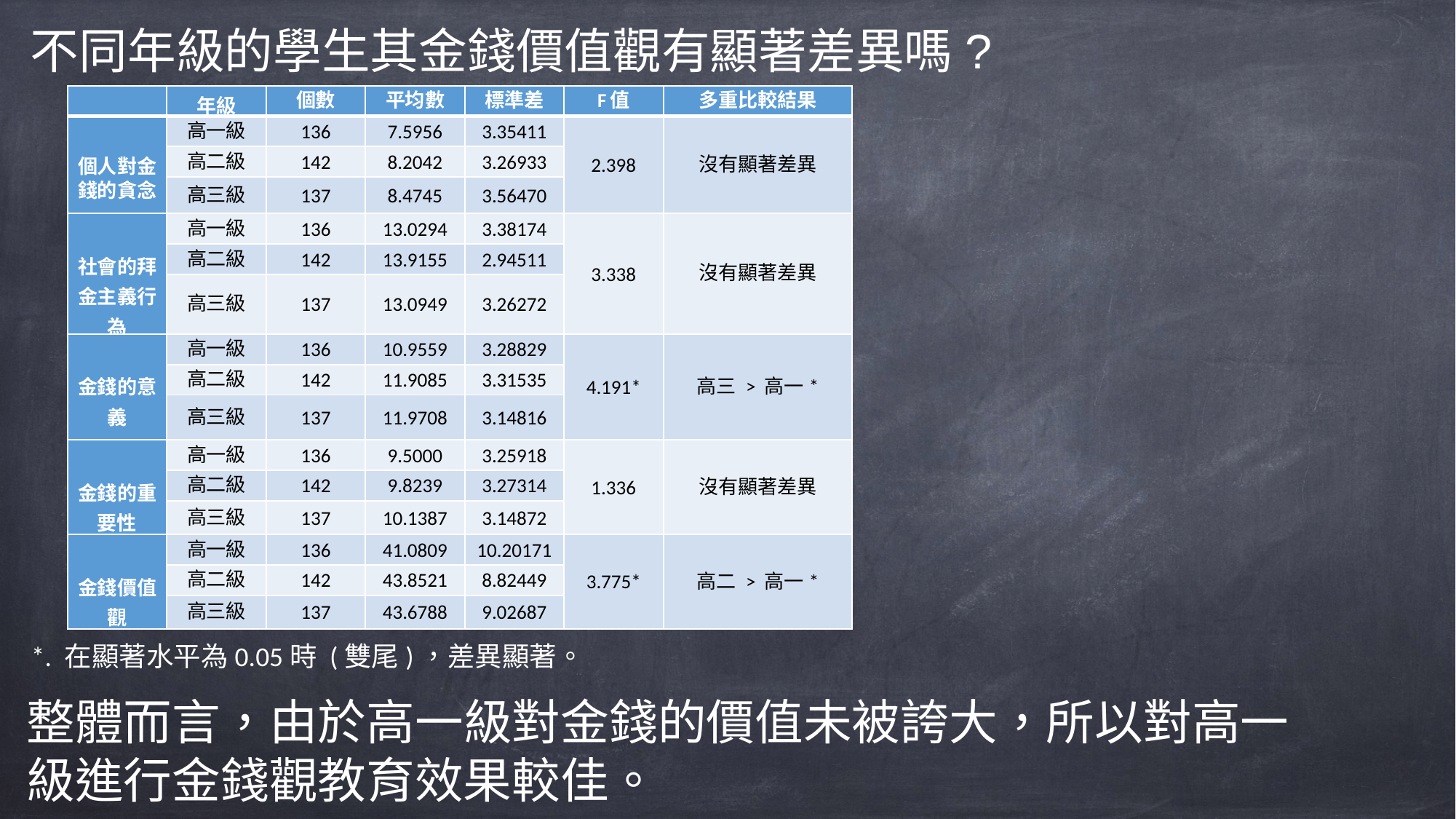

不同年級的學生其金錢價值觀有顯著差異嗎?
|  | 年級 | 個數 | 平均數 | 標準差 | F值 | 多重比較結果 |
| --- | --- | --- | --- | --- | --- | --- |
| 個人對金錢的貪念 | 高一級 | 136 | 7.5956 | 3.35411 | 2.398 | 沒有顯著差異 |
|  | 高二級 | 142 | 8.2042 | 3.26933 |  |  |
|  | 高三級 | 137 | 8.4745 | 3.56470 |  |  |
| 社會的拜金主義行為 | 高一級 | 136 | 13.0294 | 3.38174 | 3.338 | 沒有顯著差異 |
|  | 高二級 | 142 | 13.9155 | 2.94511 |  |  |
|  | 高三級 | 137 | 13.0949 | 3.26272 |  |  |
| 金錢的意義 | 高一級 | 136 | 10.9559 | 3.28829 | 4.191\* | 高三 > 高一\* |
|  | 高二級 | 142 | 11.9085 | 3.31535 |  |  |
|  | 高三級 | 137 | 11.9708 | 3.14816 |  |  |
| 金錢的重要性 | 高一級 | 136 | 9.5000 | 3.25918 | 1.336 | 沒有顯著差異 |
|  | 高二級 | 142 | 9.8239 | 3.27314 |  |  |
|  | 高三級 | 137 | 10.1387 | 3.14872 |  |  |
| 金錢價值觀 | 高一級 | 136 | 41.0809 | 10.20171 | 3.775\* | 高二 > 高一\* |
|  | 高二級 | 142 | 43.8521 | 8.82449 |  |  |
|  | 高三級 | 137 | 43.6788 | 9.02687 |  |  |
*. 在顯著水平為0.05時 (雙尾)，差異顯著。
整體而言，由於高一級對金錢的價值未被誇大，所以對高一級進行金錢觀教育效果較佳。